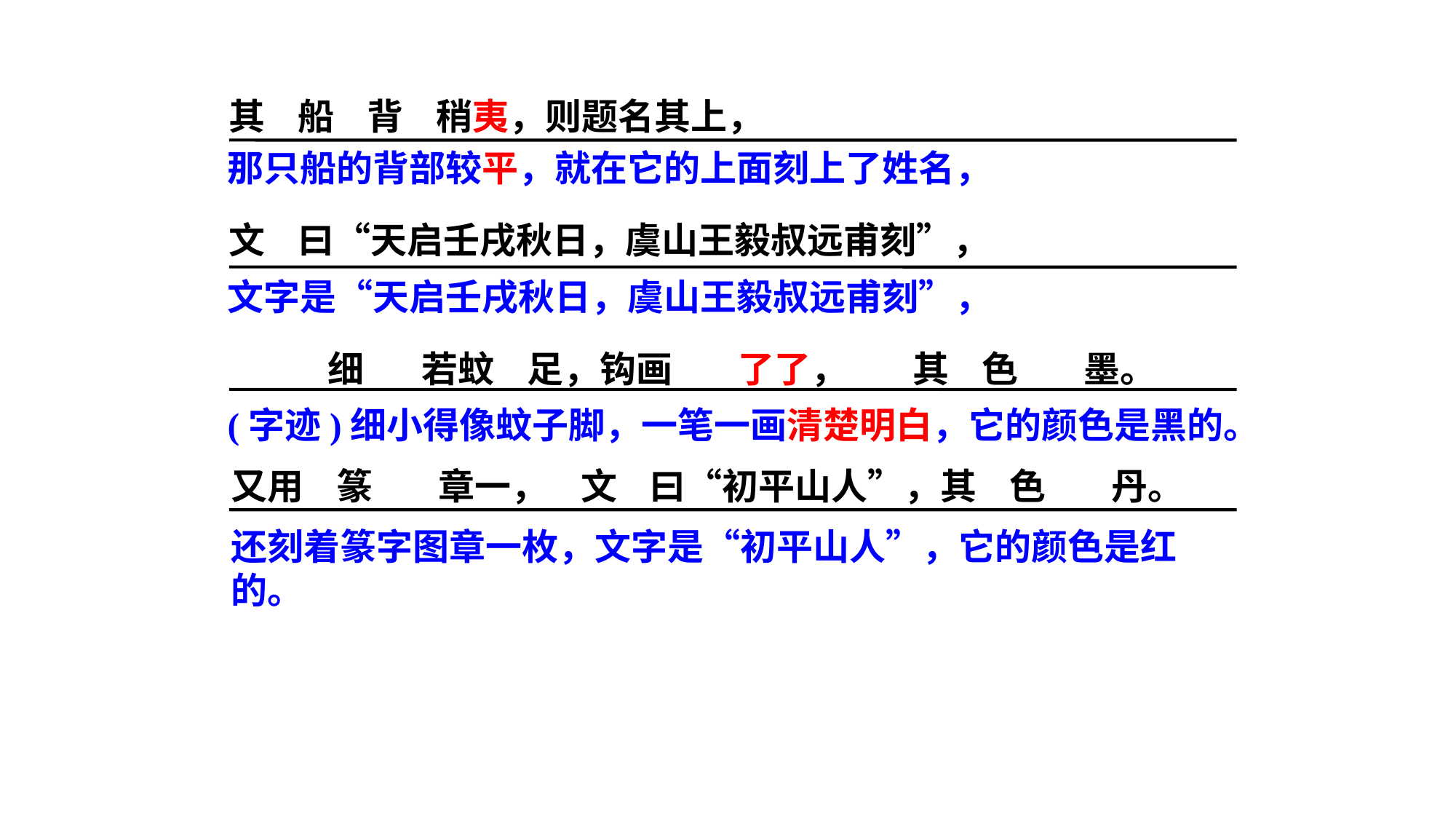

其    船    背    稍夷，则题名其上，
那只船的背部较平，就在它的上面刻上了姓名，

文    曰“天启壬戌秋日，虞山王毅叔远甫刻”，

文字是“天启壬戌秋日，虞山王毅叔远甫刻”，
           细       若蚊    足，钩画        了了，        其    色        墨。

(字迹)细小得像蚊子脚，一笔一画清楚明白，它的颜色是黑的。
又用    篆        章一，    文    曰“初平山人”，其    色        丹。

还刻着篆字图章一枚，文字是“初平山人”，它的颜色是红的。